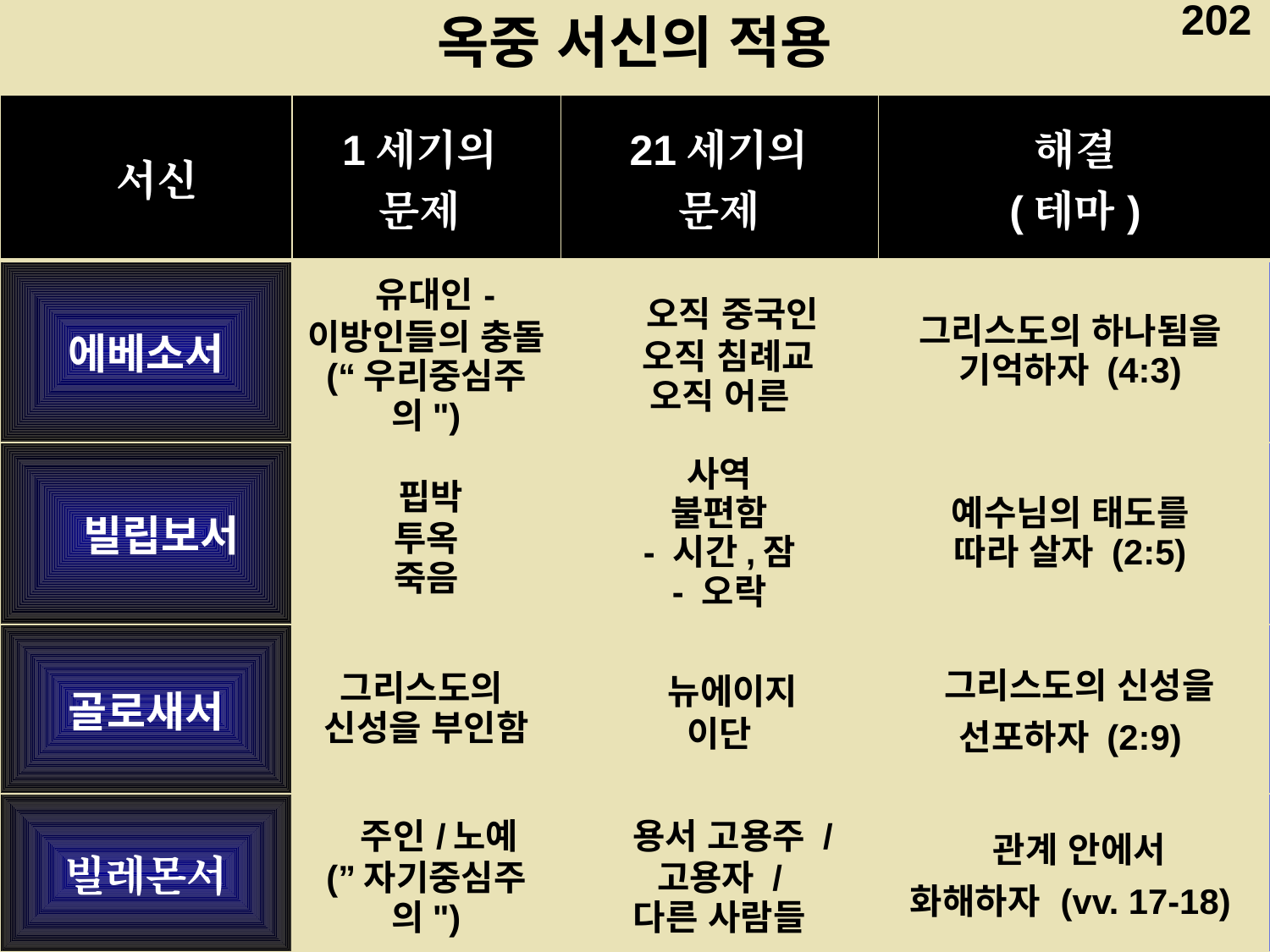

옥중 서신의 적용
202

| 서신 | 1세기의 문제 | 21세기의 문제 | 해결 (테마) |
| --- | --- | --- | --- |
| 에베소서 | 유대인-이방인들의 충돌 (“우리중심주의") | 오직 중국인 오직 침례교 오직 어른 | 그리스도의 하나됨을 기억하자 (4:3) |
| 빌립보서 | 핍박 투옥 죽음 | 사역 불편함 - 시간,잠 - 오락 | 예수님의 태도를 따라 살자 (2:5) |
| 골로새서 | 그리스도의 신성을 부인함 | 뉴에이지 이단 | 그리스도의 신성을 선포하자 (2:9) |
| 빌레몬서 | 주인/노예 (”자기중심주의") | 용서 고용주 / 고용자 / 다른 사람들 | 관계 안에서 화해하자 (vv. 17-18) |